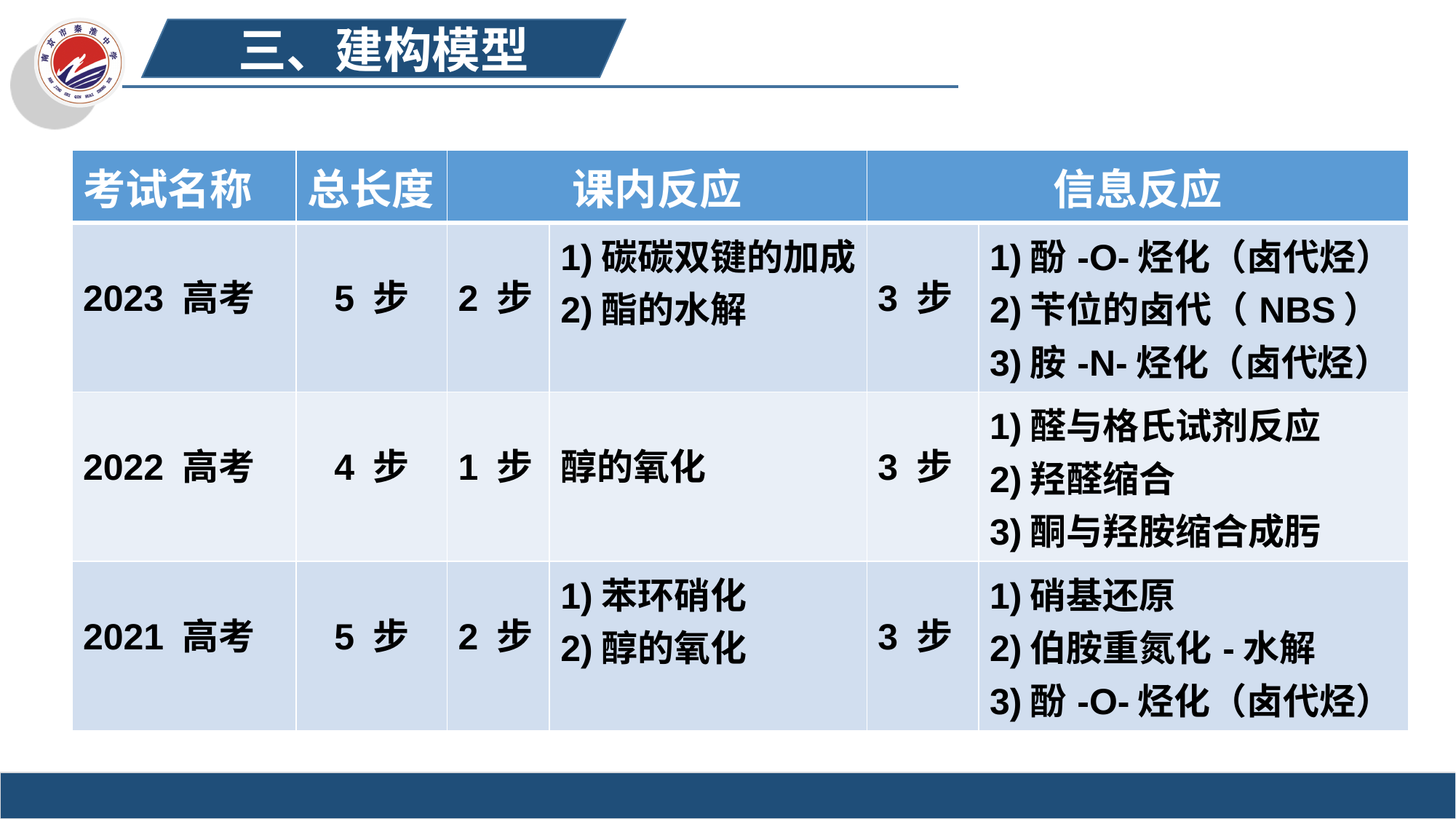

三、建构模型
| 考试名称 | 总长度 | 课内反应 |  | 信息反应 |  |
| --- | --- | --- | --- | --- | --- |
| 2023 高考 | 5 步 | 2 步 | 1)碳碳双键的加成 2)酯的水解 | 3 步 | 1)酚-O-烃化（卤代烃） 2)苄位的卤代（NBS） 3)胺-N-烃化（卤代烃） |
| 2022 高考 | 4 步 | 1 步 | 醇的氧化 | 3 步 | 1)醛与格氏试剂反应 2)羟醛缩合 3)酮与羟胺缩合成肟 |
| 2021 高考 | 5 步 | 2 步 | 1)苯环硝化 2)醇的氧化 | 3 步 | 1)硝基还原 2)伯胺重氮化-水解 3)酚-O-烃化（卤代烃） |